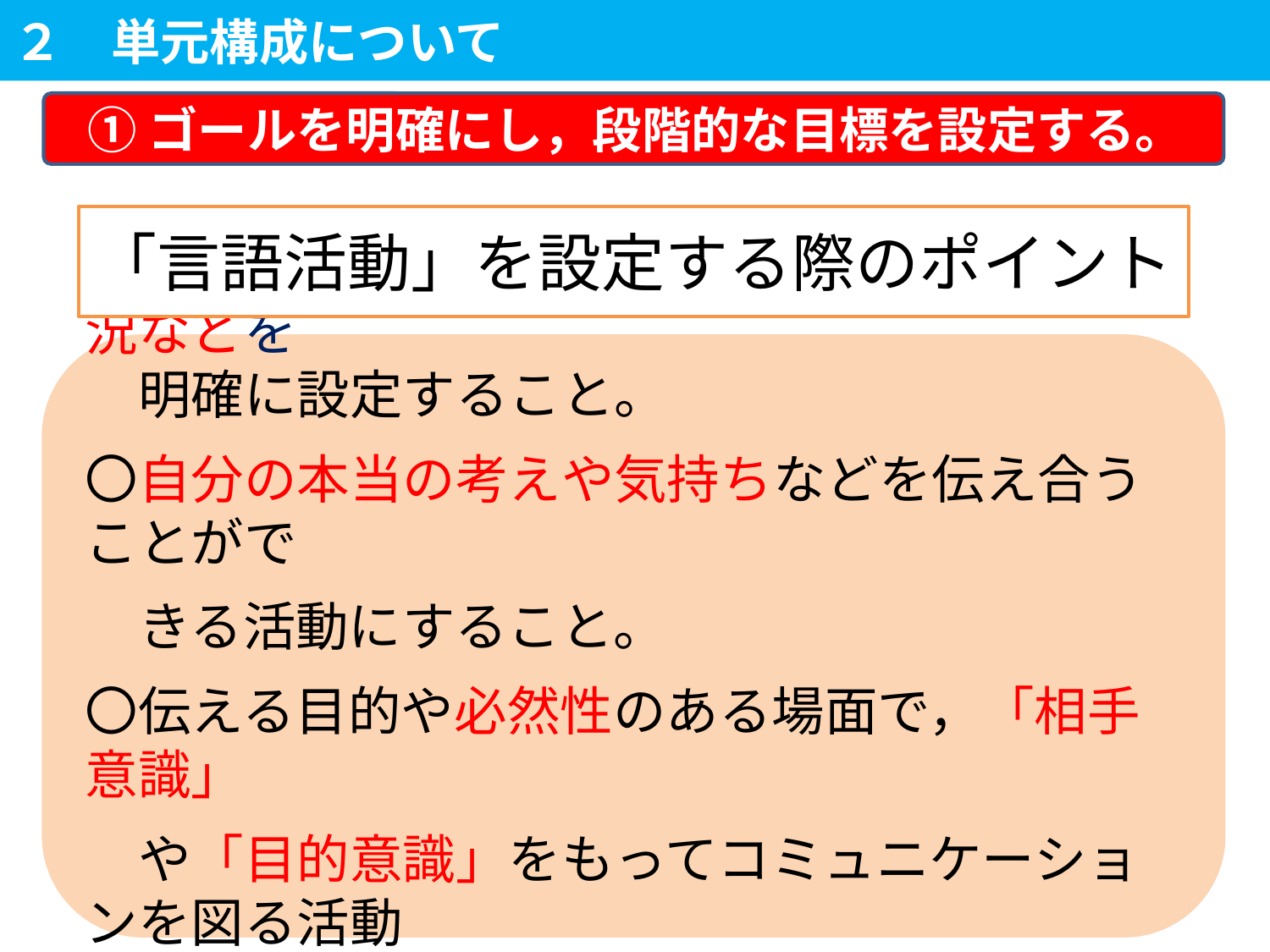

２　単元構成について
①ゴールを明確にし，段階的な目標を設定する。
「言語活動」を設定する際のポイント
〇コミュニケーションを行う目的や場面，状況などを
　明確に設定すること。
〇自分の本当の考えや気持ちなどを伝え合うことがで
　きる活動にすること。
〇伝える目的や必然性のある場面で，「相手意識」
　や「目的意識」をもってコミュニケーションを図る活動
　にすること。